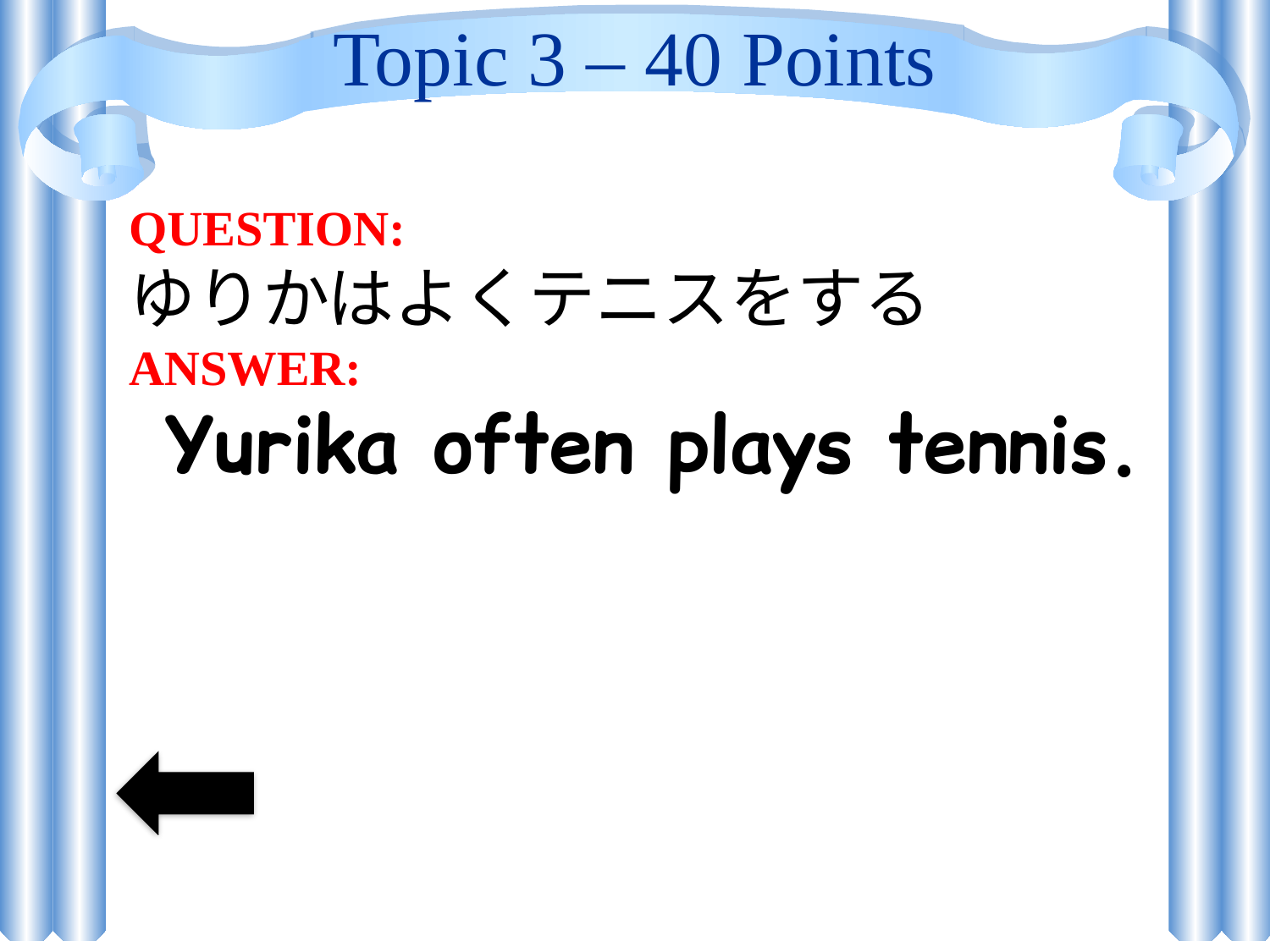

# Topic 3 – 40 Points
QUESTION:
ゆりかはよくテニスをする
ANSWER:
   Yurika often plays tennis.